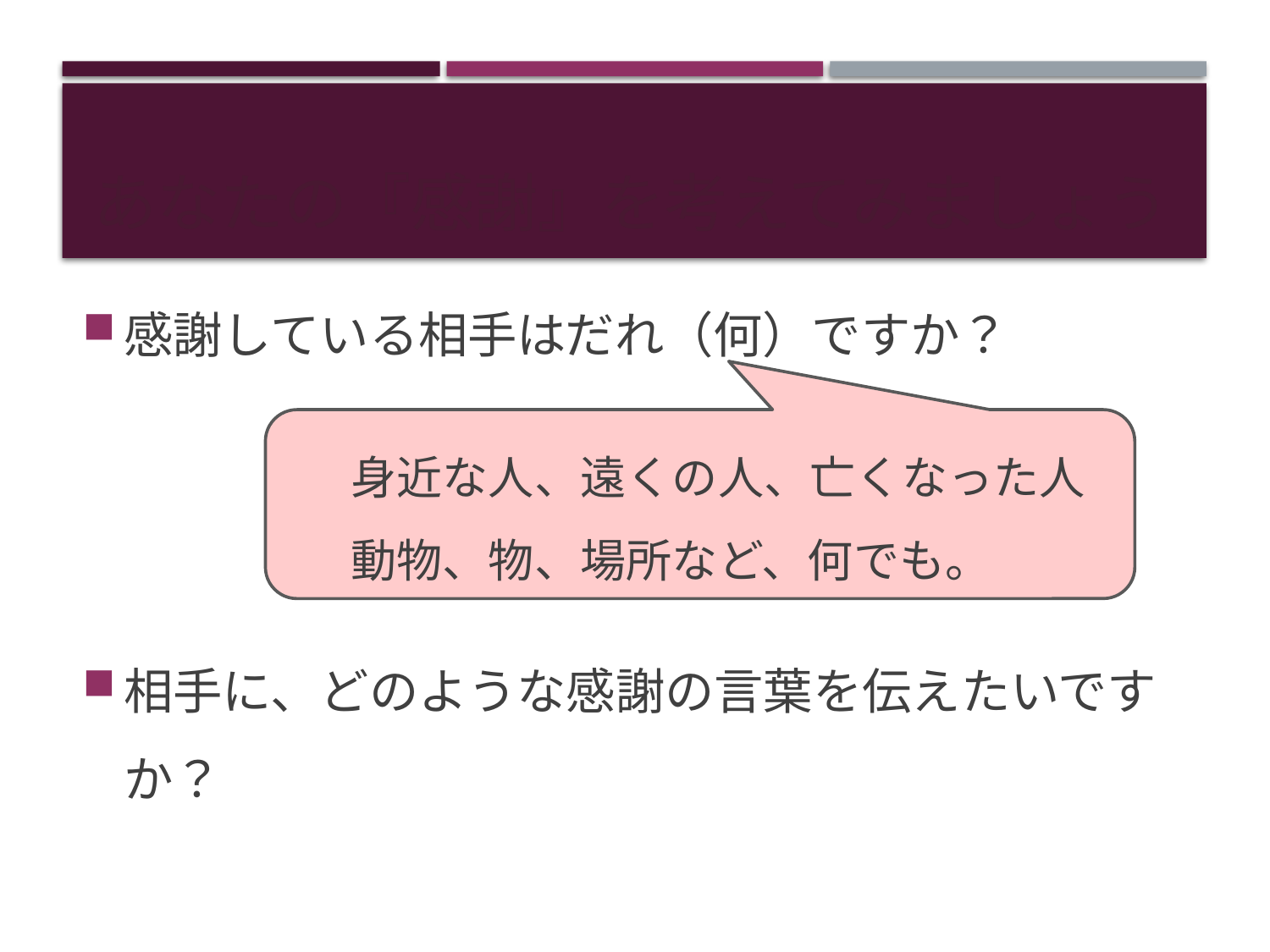

# あなたの『感謝』を考えてみましょう
感謝している相手はだれ（何）ですか？

相手に、どのような感謝の言葉を伝えたいですか？
身近な人、遠くの人、亡くなった人
動物、物、場所など、何でも。